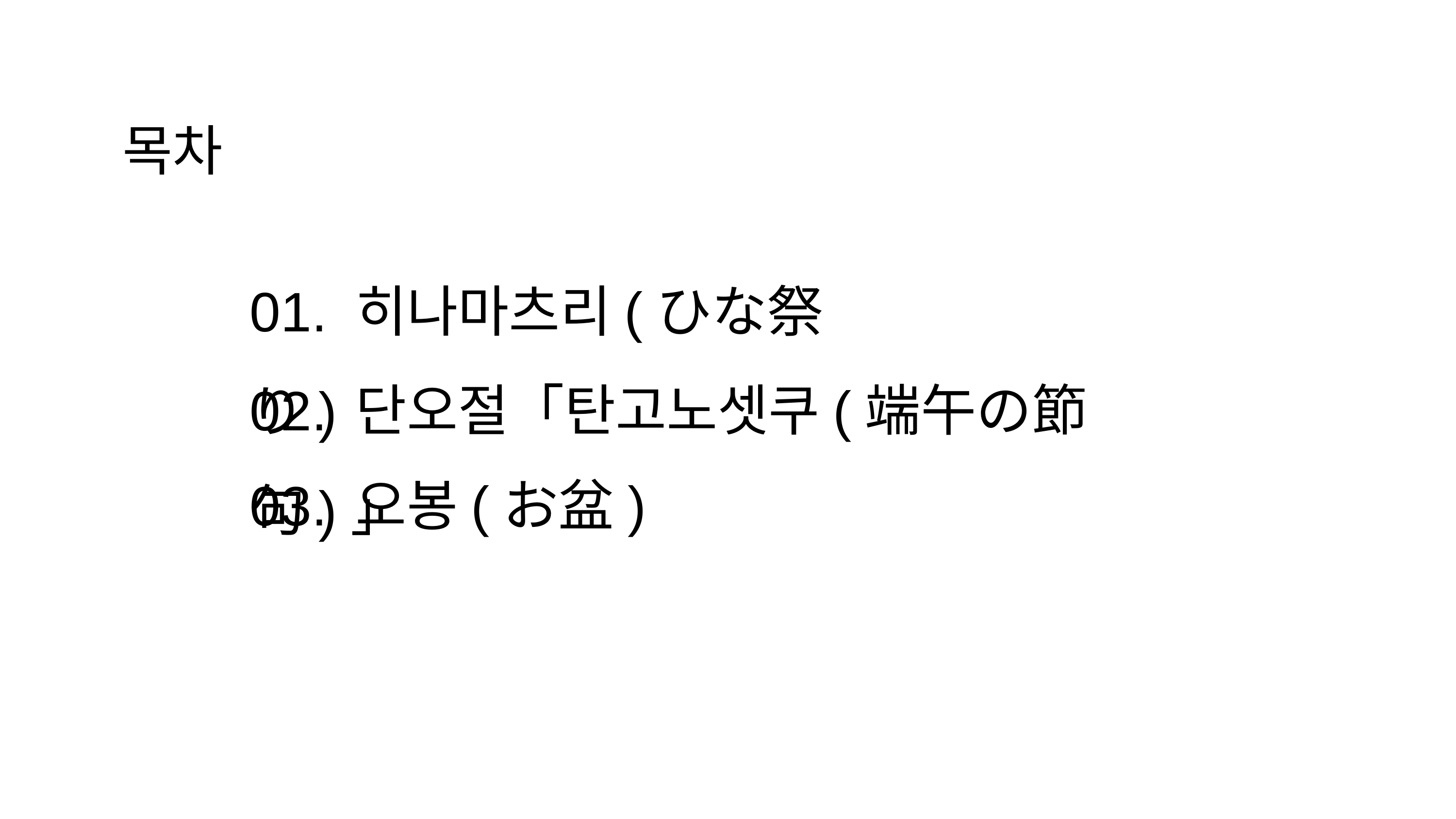

목차
01. 히나마츠리(ひな祭り)
02. 단오절「탄고노셋쿠(端午の節句)」
03. 오봉(お盆)